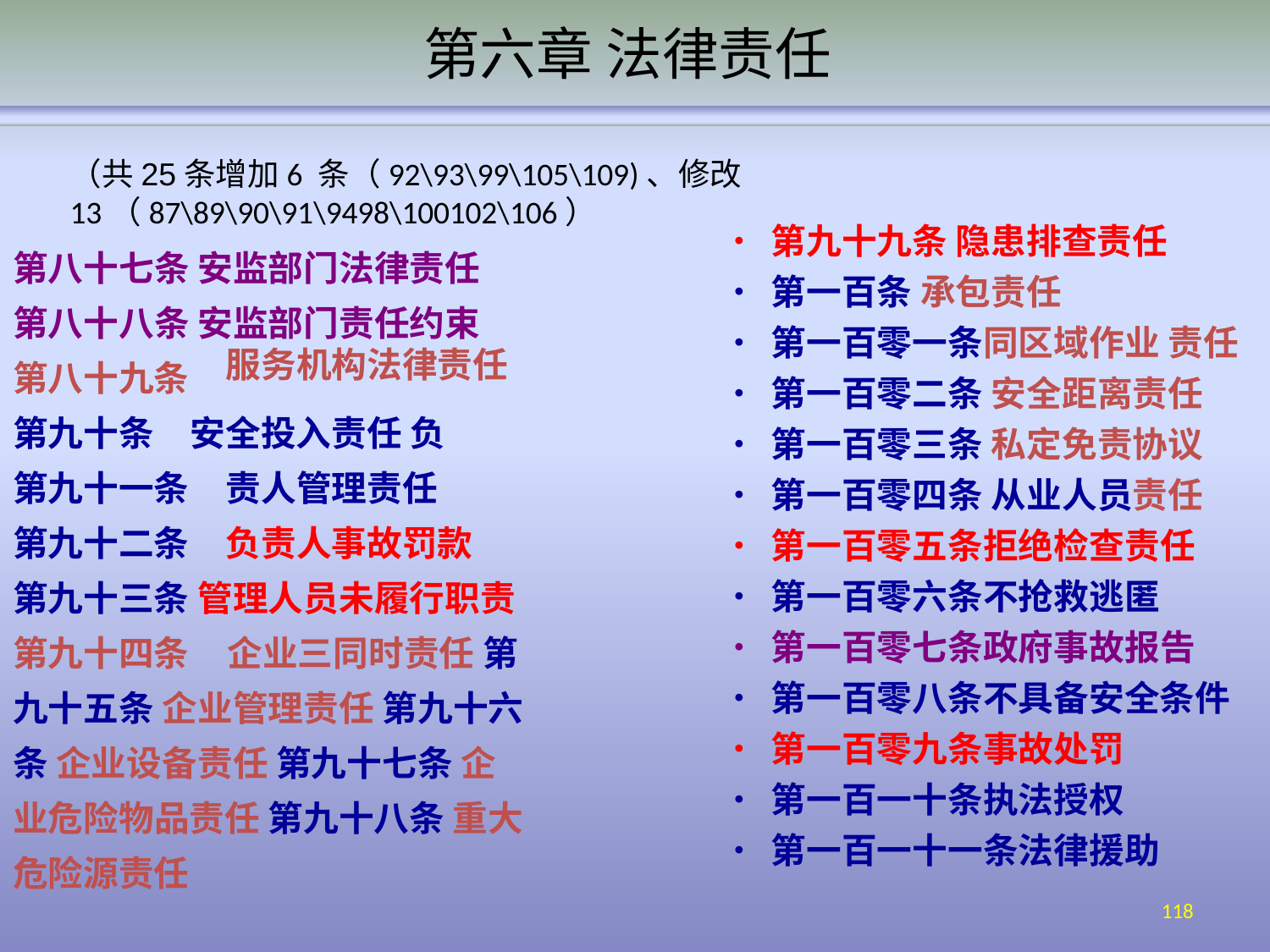

# 第六章 法律责任
（共25条增加6 条（92\93\99\105\109)、修改13（87\89\90\91\9498\100102\106）
•	第九十九条 隐患排查责任
•	第一百条 承包责任
•	第一百零一条同区域作业 责任
•	第一百零二条 安全距离责任
•	第一百零三条 私定免责协议
•	第一百零四条 从业人员责任
•	第一百零五条拒绝检查责任
•	第一百零六条不抢救逃匿
•	第一百零七条政府事故报告
•	第一百零八条不具备安全条件
•	第一百零九条事故处罚
•	第一百一十条执法授权
•	第一百一十一条法律援助
第八十七条 安监部门法律责任 第八十八条 安监部门责任约束
第八十九条 第九十条 第九十一条 第九十二条
服务机构法律责任
安全投入责任 负责人管理责任 负责人事故罚款
第九十三条 管理人员未履行职责 第九十四条	企业三同时责任 第九十五条 企业管理责任 第九十六条 企业设备责任 第九十七条 企业危险物品责任 第九十八条 重大危险源责任
118